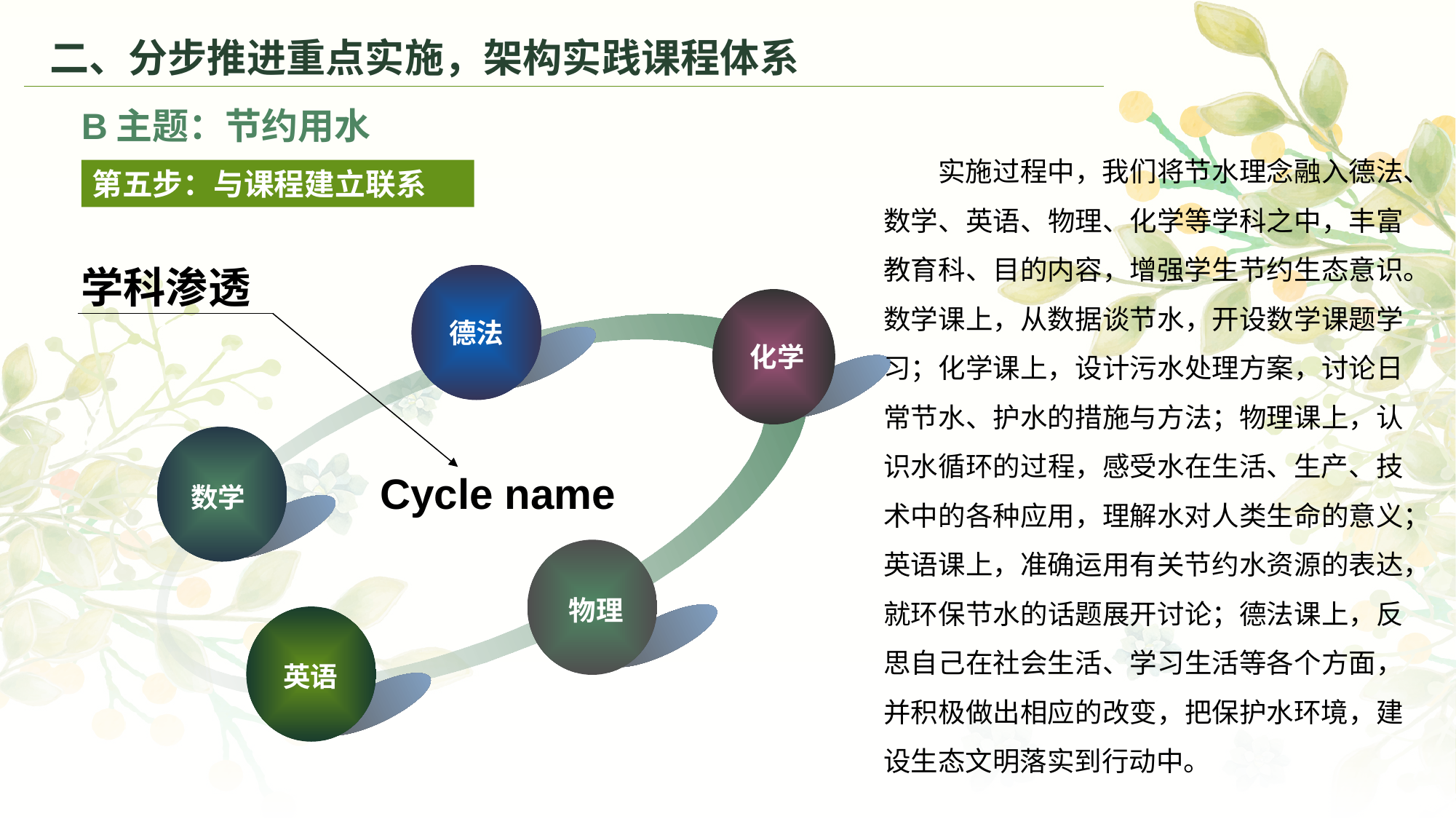

二、分步推进重点实施，架构实践课程体系
B主题：节约用水
第五步：与课程建立联系
实施过程中，我们将节水理念融入德法、数学、英语、物理、化学等学科之中，丰富教育科、目的内容，增强学生节约生态意识。数学课上，从数据谈节水，开设数学课题学习；化学课上，设计污水处理方案，讨论日常节水、护水的措施与方法；物理课上，认识水循环的过程，感受水在生活、生产、技术中的各种应用，理解水对人类生命的意义；英语课上，准确运用有关节约水资源的表达，就环保节水的话题展开讨论；德法课上，反思自己在社会生活、学习生活等各个方面，并积极做出相应的改变，把保护水环境，建设生态文明落实到行动中。
学科渗透

德法

化学

Cycle name
数学

物理

英语